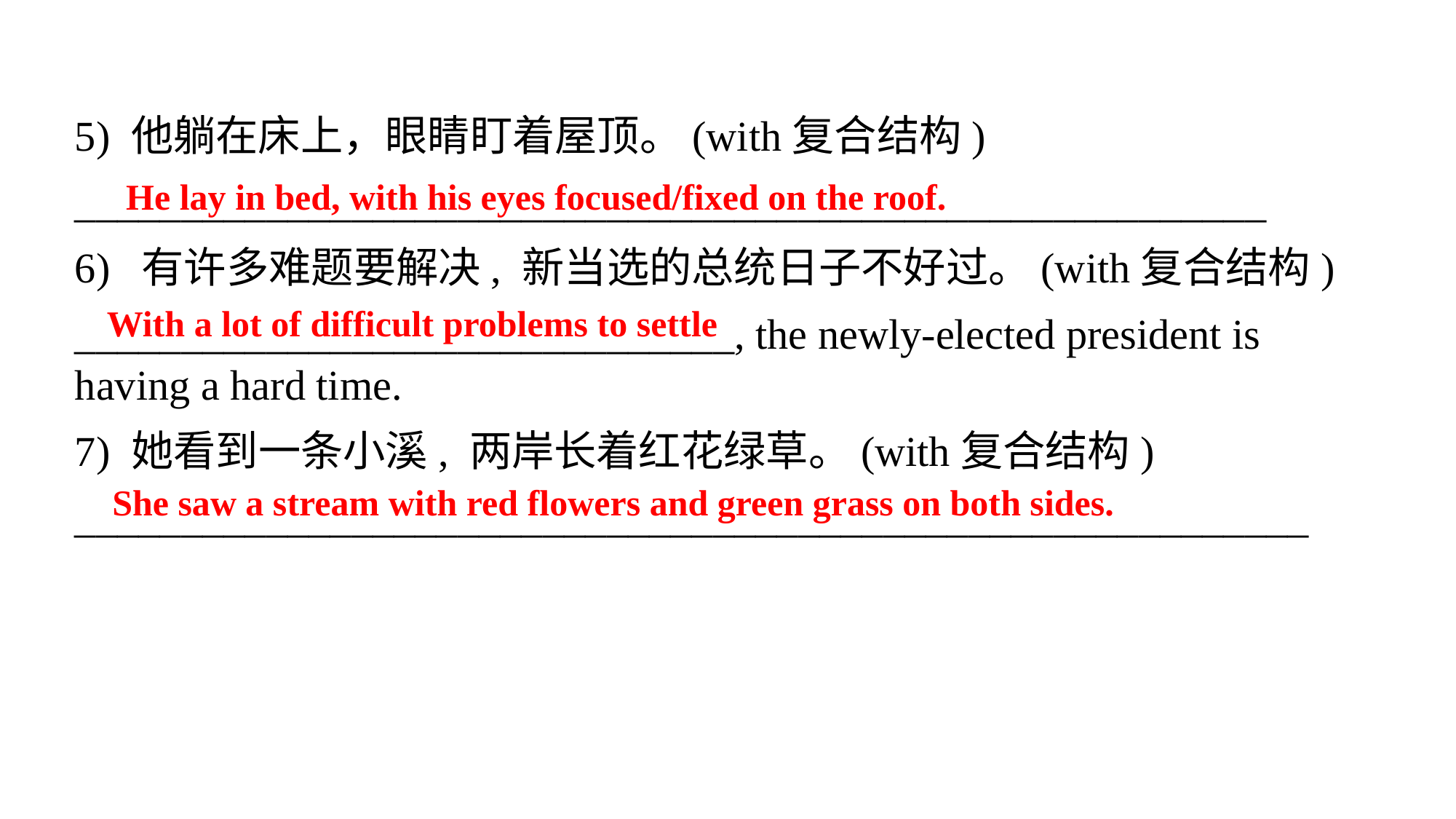

5) 他躺在床上，眼睛盯着屋顶。(with复合结构)
________________________________________________________
6)  有许多难题要解决, 新当选的总统日子不好过。(with复合结构)
_______________________________, the newly-elected president is having a hard time.
7) 她看到一条小溪, 两岸长着红花绿草。(with复合结构)
__________________________________________________________
He lay in bed, with his eyes focused/fixed on the roof.
With a lot of difficult problems to settle
She saw a stream with red flowers and green grass on both sides.